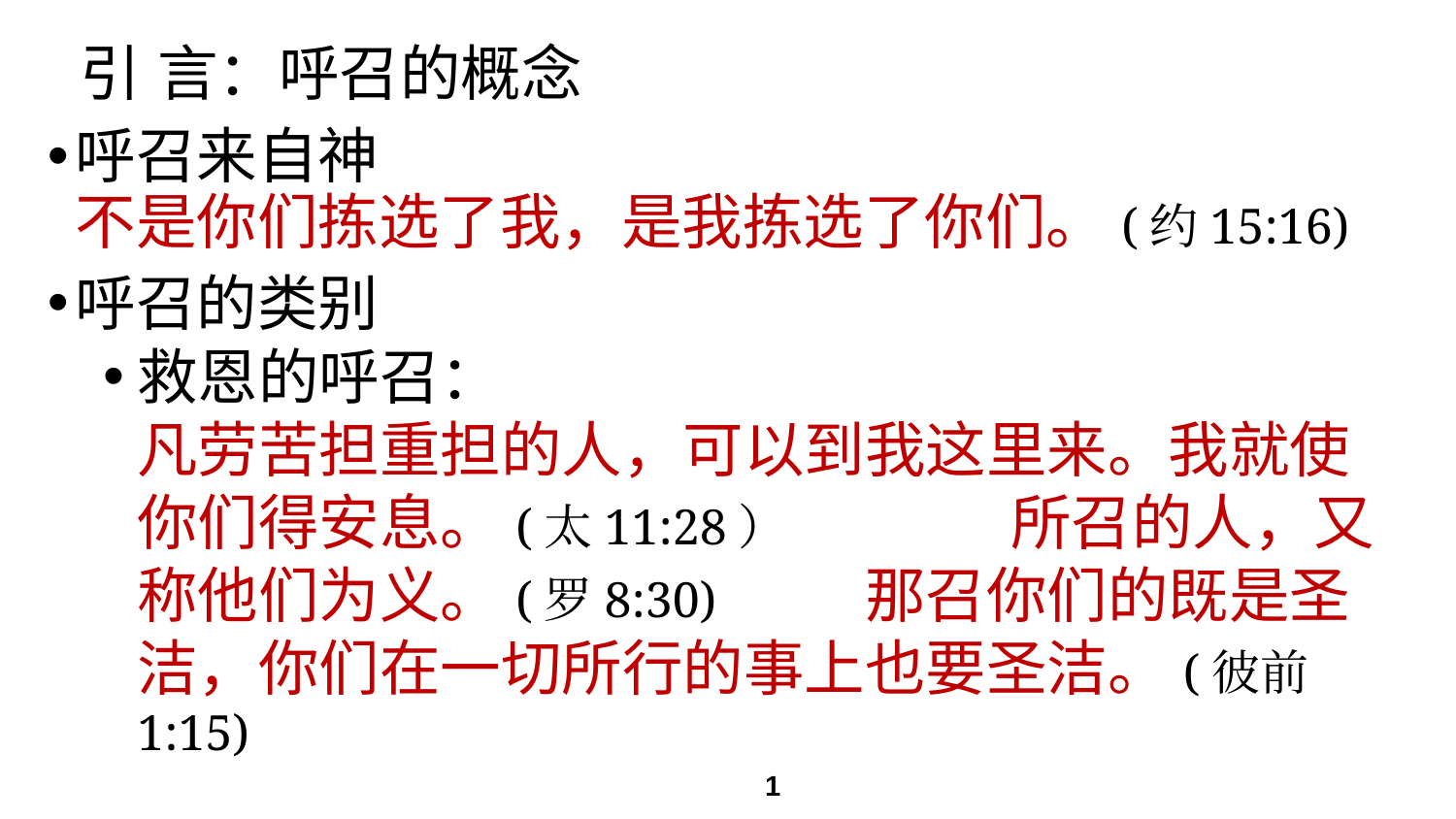

# 引 言：呼召的概念
呼召来自神
不是你们拣选了我，是我拣选了你们。(约15:16)
呼召的类别
救恩的呼召：
凡劳苦担重担的人，可以到我这里来。我就使你们得安息。(太11:28）		所召的人，又称他们为义。(罗8:30)		那召你们的既是圣洁，你们在一切所行的事上也要圣洁。(彼前1:15)
1